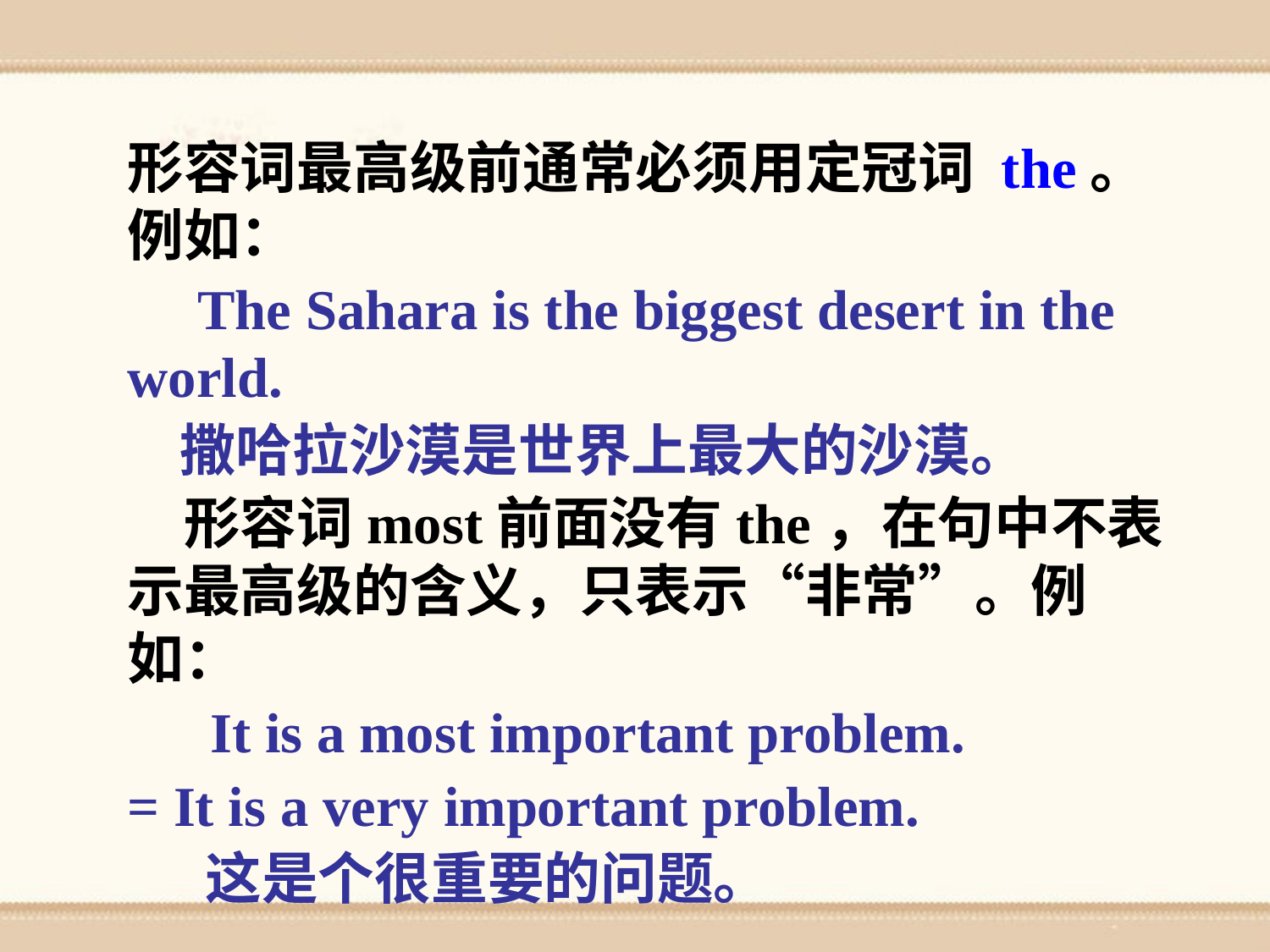

形容词最高级前通常必须用定冠词 the。例如：
　The Sahara is the biggest desert in the world.
   撒哈拉沙漠是世界上最大的沙漠。
　形容词most前面没有the，在句中不表示最高级的含义，只表示“非常”。例如：
　 It is a most important problem.
= It is a very important problem.
     这是个很重要的问题。